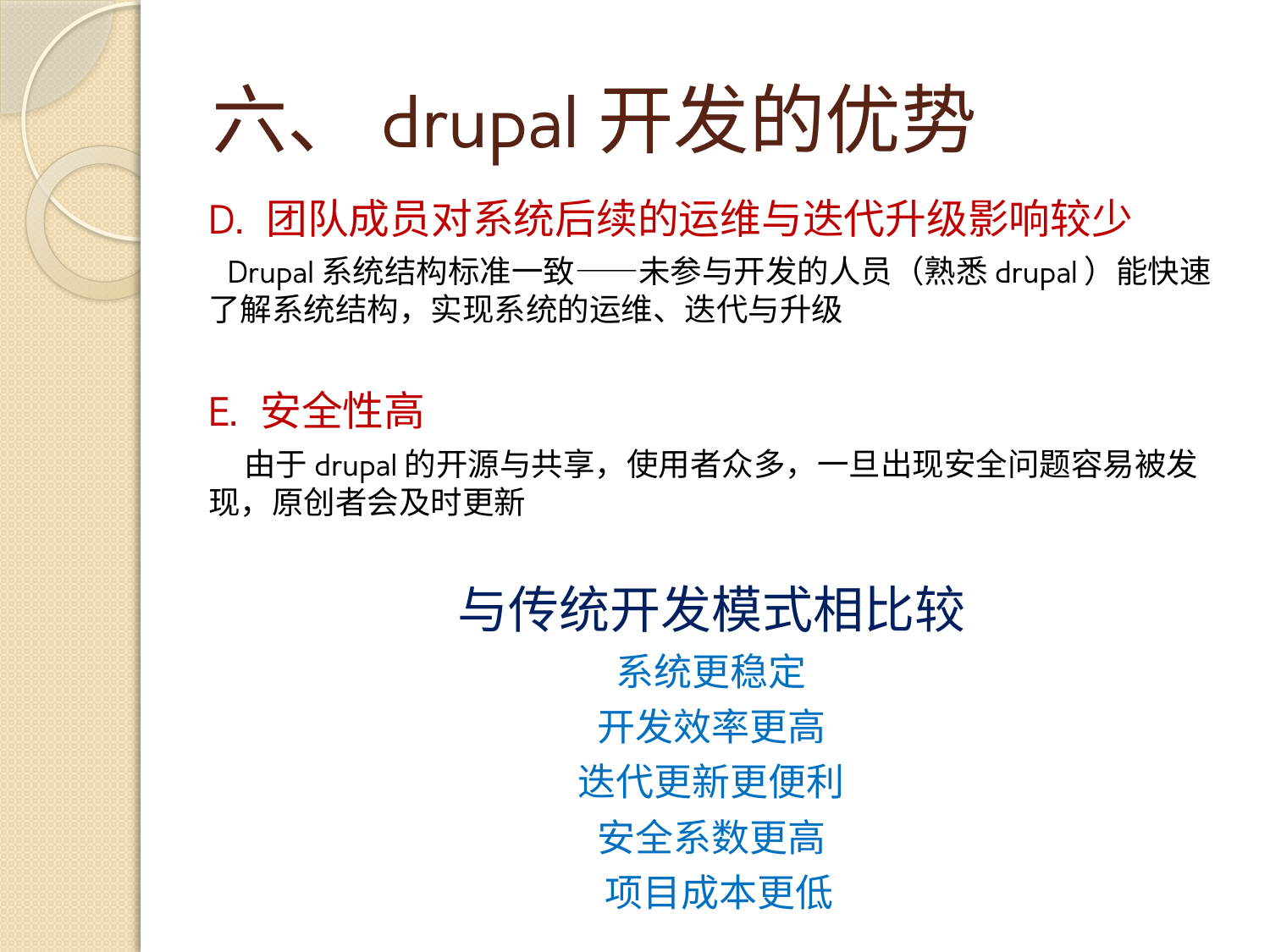

# 六、drupal开发的优势
D. 团队成员对系统后续的运维与迭代升级影响较少
  Drupal系统结构标准一致——未参与开发的人员（熟悉drupal）能快速了解系统结构，实现系统的运维、迭代与升级

E. 安全性高
    由于drupal的开源与共享，使用者众多，一旦出现安全问题容易被发现，原创者会及时更新

与传统开发模式相比较
系统更稳定
开发效率更高
迭代更新更便利
安全系数更高
 项目成本更低